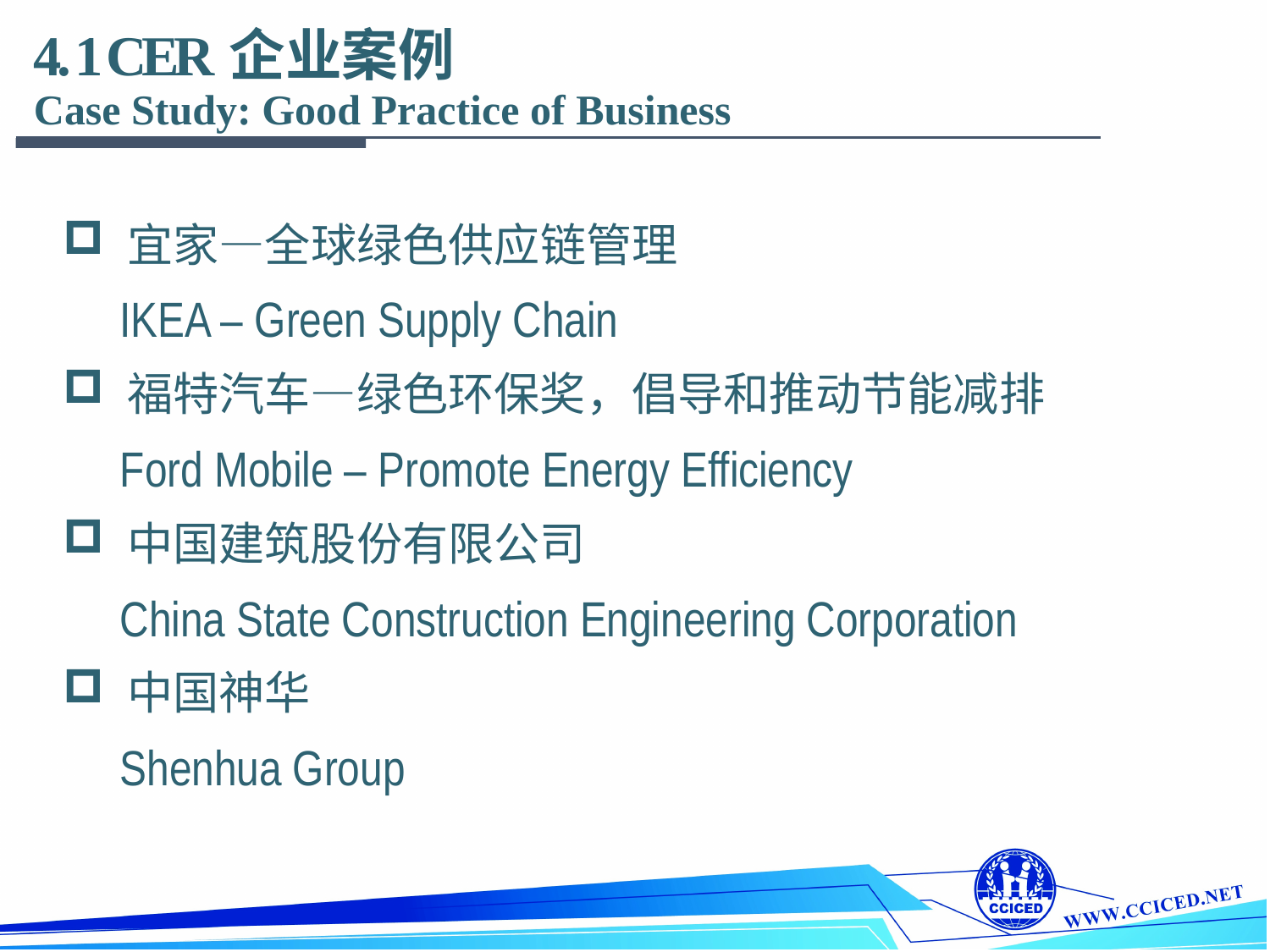

# 4. 1 CER企业案例 Case Study: Good Practice of Business
 宜家—全球绿色供应链管理
     IKEA – Green Supply Chain
 福特汽车—绿色环保奖，倡导和推动节能减排
     Ford Mobile – Promote Energy Efficiency
 中国建筑股份有限公司
     China State Construction Engineering Corporation
 中国神华
     Shenhua Group